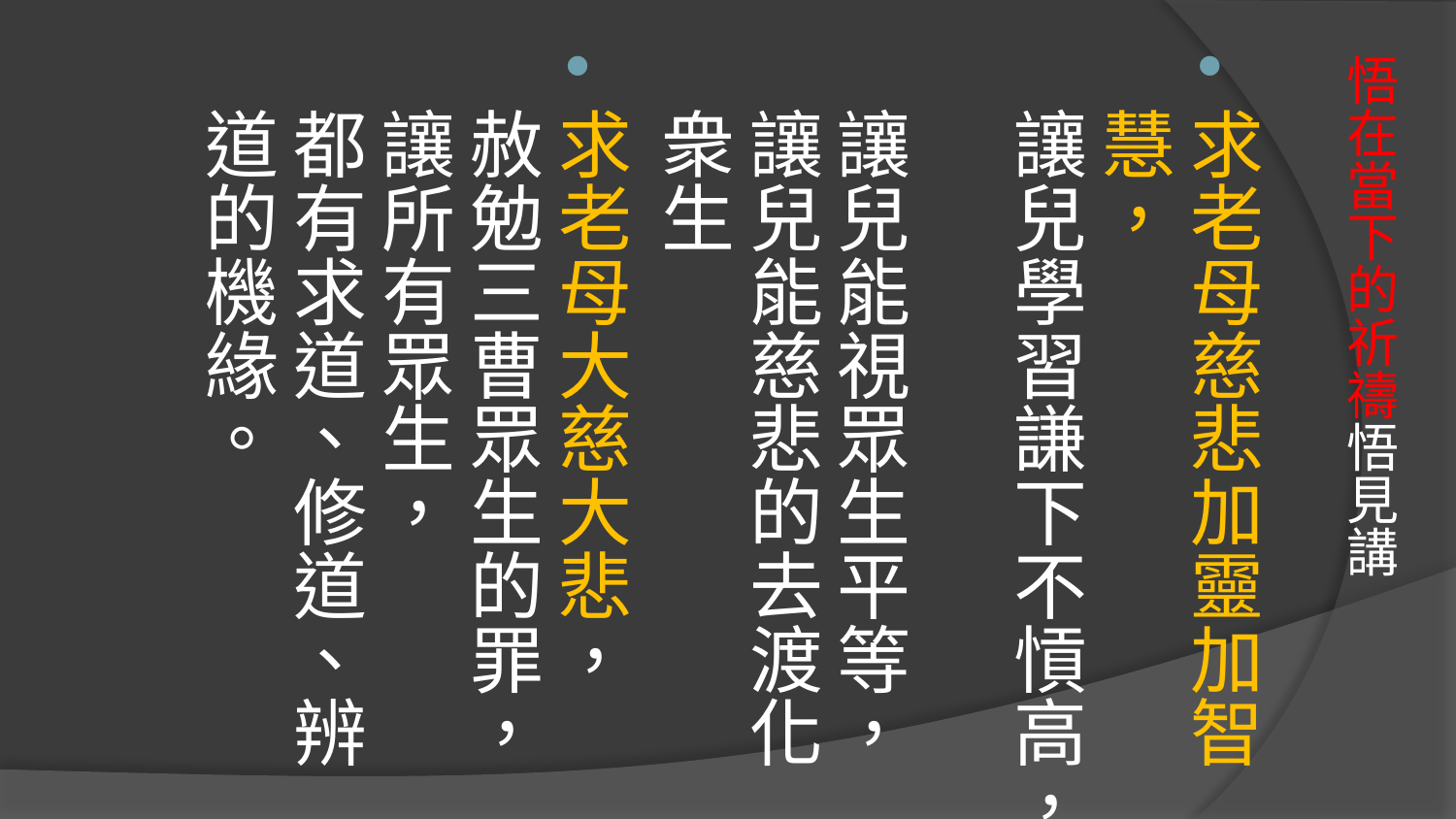

求老母慈悲加靈加智慧，
讓兒學習謙下不愩高，
讓兒能視眾生平等，
讓兒能慈悲的去渡化衆生
求老母大慈大悲，
赦勉三曹眾生的罪，
讓所有眾生，
都有求道、修道、辨道的機緣。

# 悟在當下的祈禱悟見講